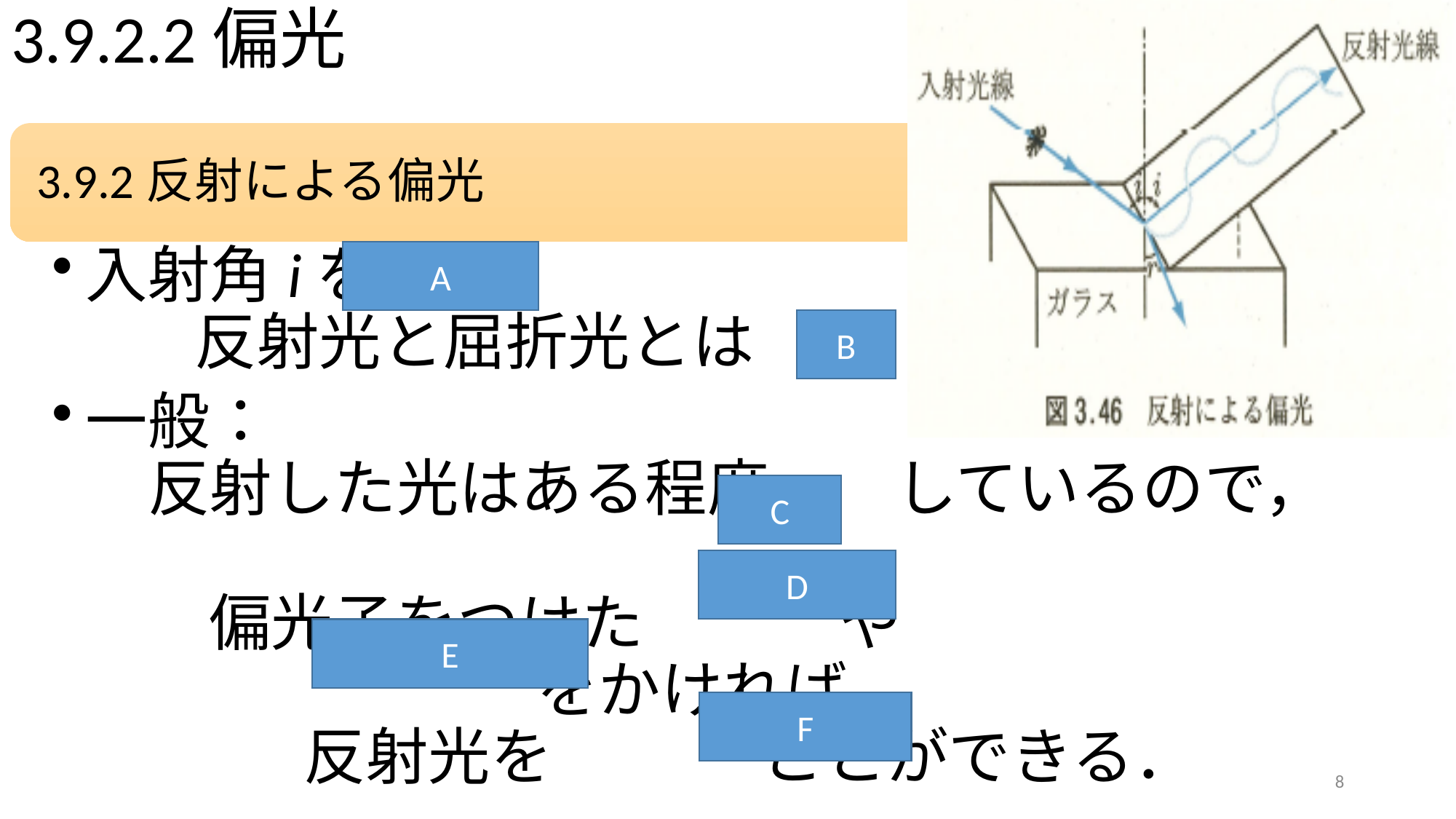

# 3.9.2.2偏光

3.9.2反射による偏光
入射角iを
	反射光と屈折光とは
一般：
　反射した光はある程度         しているので，
	 偏光子をつけた              や
	　                    をかければ，
		反射光を               ことができる．

A
B
C
D
E
F
8